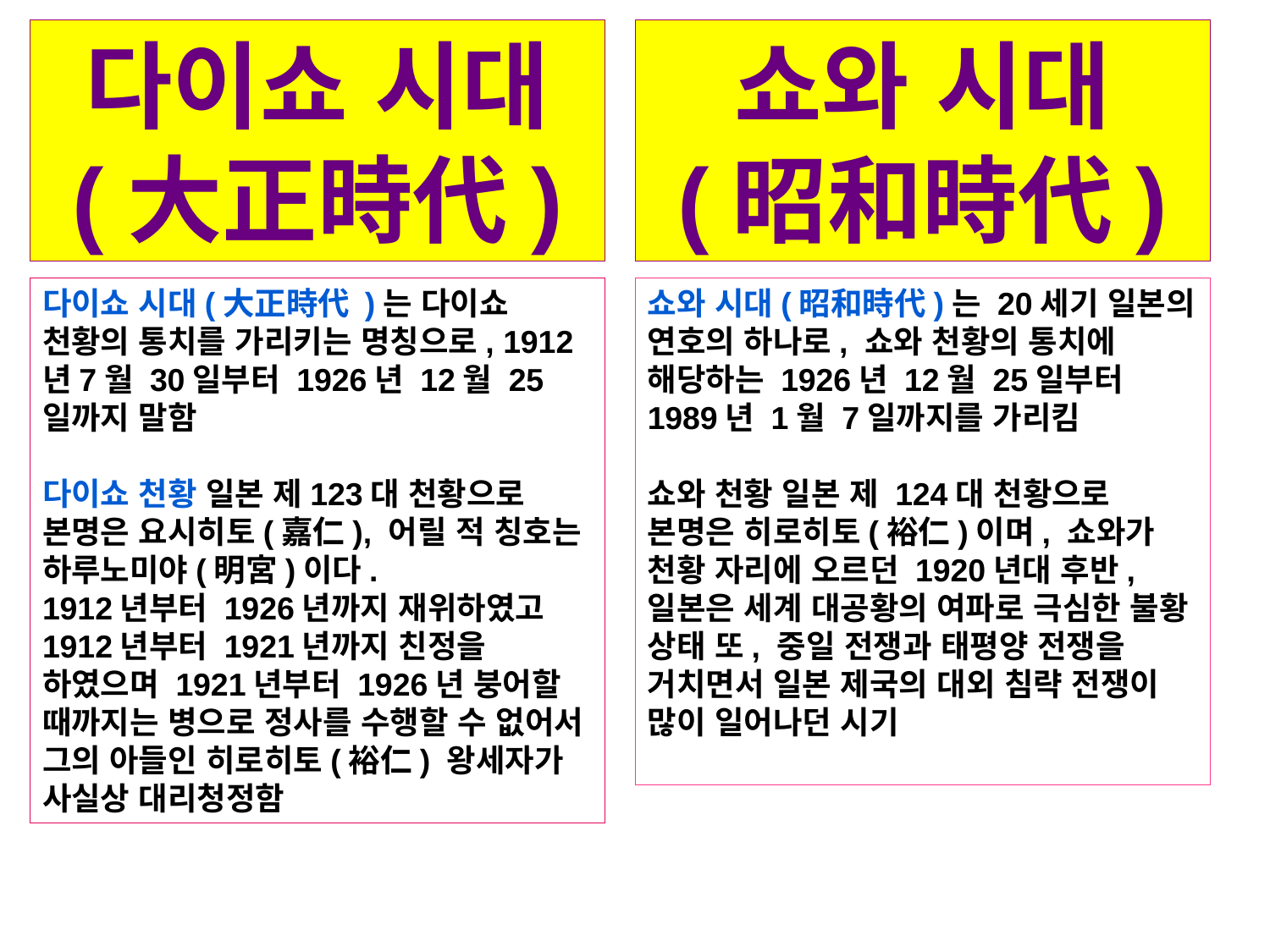

다이쇼 시대 (大正時代)
쇼와 시대 (昭和時代)
다이쇼 시대(大正時代 )는 다이쇼 천황의 통치를 가리키는 명칭으로, 1912년7월 30일부터 1926년 12월 25일까지 말함

다이쇼 천황 일본 제123대 천황으로 본명은 요시히토(嘉仁), 어릴 적 칭호는 하루노미야(明宮)이다.
1912년부터 1926년까지 재위하였고 1912년부터 1921년까지 친정을 하였으며 1921년부터 1926년 붕어할 때까지는 병으로 정사를 수행할 수 없어서 그의 아들인 히로히토(裕仁) 왕세자가 사실상 대리청정함
쇼와 시대(昭和時代)는 20세기 일본의 연호의 하나로, 쇼와 천황의 통치에 해당하는 1926년 12월 25일부터 1989년 1월 7일까지를 가리킴

쇼와 천황 일본 제 124대 천황으로 본명은 히로히토(裕仁)이며, 쇼와가 천황 자리에 오르던 1920년대 후반, 일본은 세계 대공황의 여파로 극심한 불황 상태 또, 중일 전쟁과 태평양 전쟁을 거치면서 일본 제국의 대외 침략 전쟁이 많이 일어나던 시기